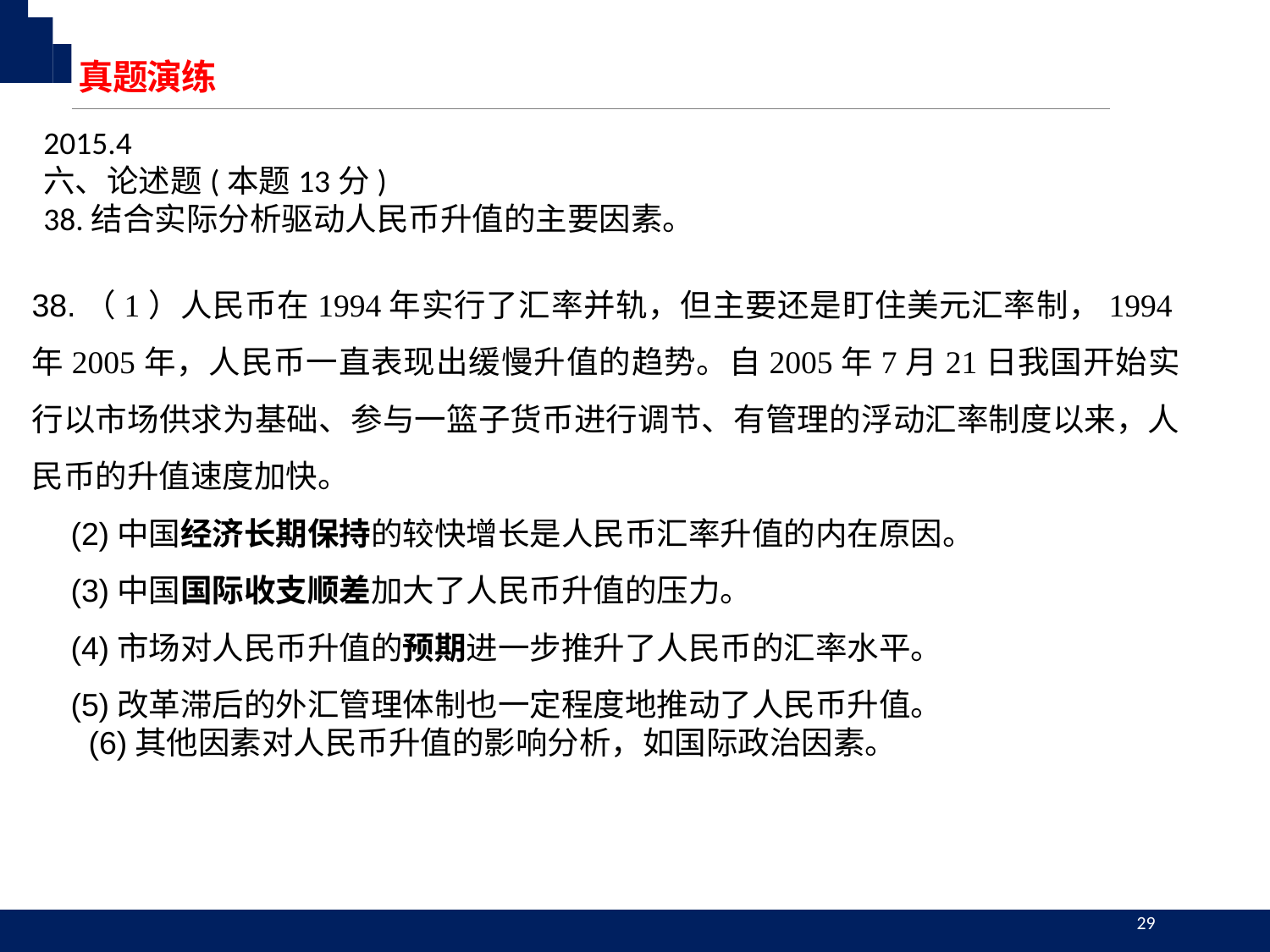

真题演练
2015.4
六、论述题(本题13分)
38.结合实际分析驱动人民币升值的主要因素。
38.（1）人民币在1994年实行了汇率并轨，但主要还是盯住美元汇率制，1994年2005年，人民币一直表现出缓慢升值的趋势。自2005年7月21日我国开始实行以市场供求为基础、参与一篮子货币进行调节、有管理的浮动汇率制度以来，人民币的升值速度加快。
(2)中国经济长期保持的较快增长是人民币汇率升值的内在原因。
(3)中国国际收支顺差加大了人民币升值的压力。
(4)市场对人民币升值的预期进一步推升了人民币的汇率水平。
(5)改革滞后的外汇管理体制也一定程度地推动了人民币升值。
  (6)其他因素对人民币升值的影响分析，如国际政治因素。
29